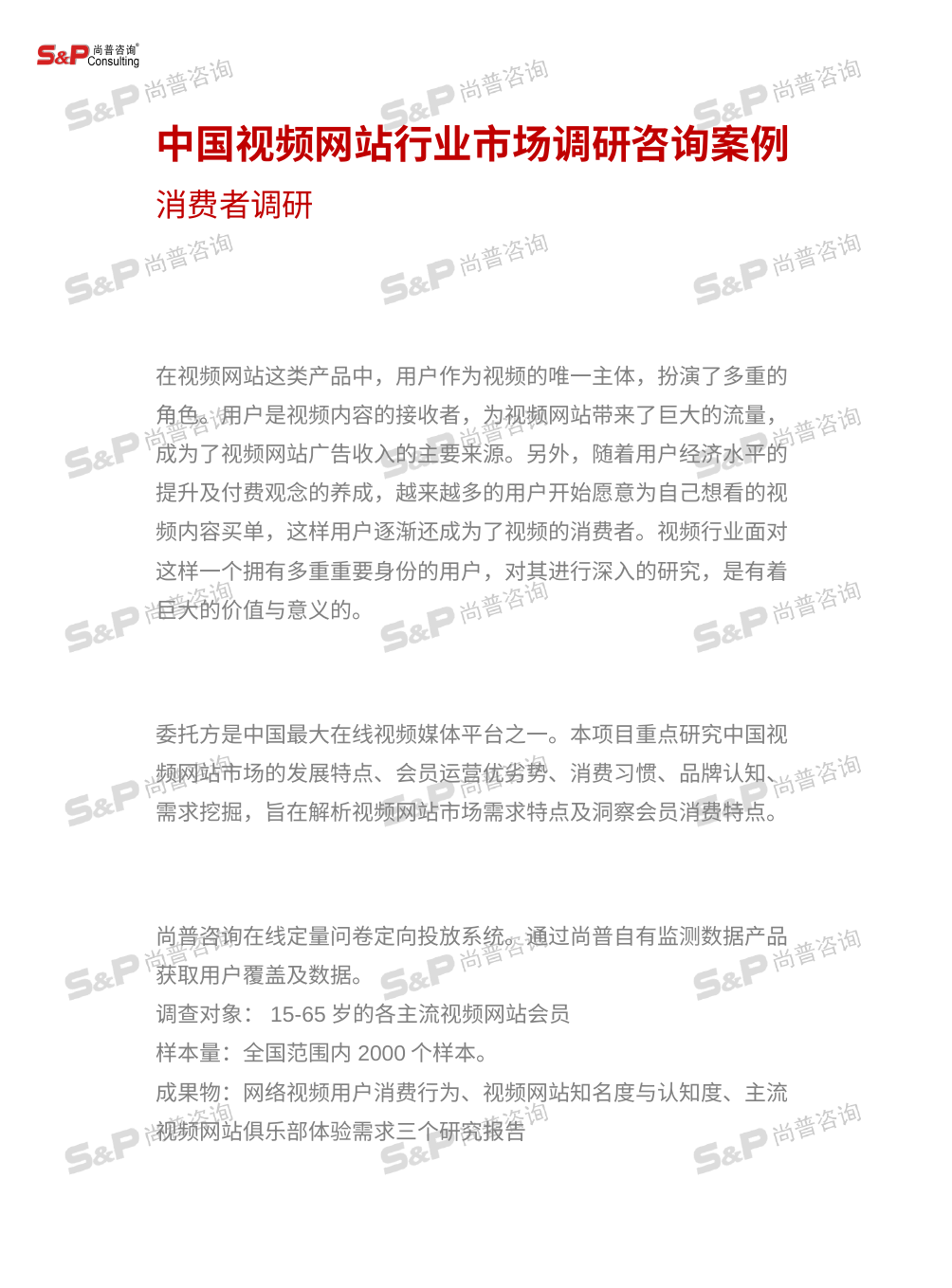

中国视频网站行业市场调研咨询案例
消费者调研

在视频网站这类产品中，用户作为视频的唯一主体，扮演了多重的角色。用户是视频内容的接收者，为视频网站带来了巨大的流量，成为了视频网站广告收入的主要来源。另外，随着用户经济水平的提升及付费观念的养成，越来越多的用户开始愿意为自己想看的视频内容买单，这样用户逐渐还成为了视频的消费者。视频行业面对这样一个拥有多重重要身份的用户，对其进行深入的研究，是有着巨大的价值与意义的。

委托方是中国最大在线视频媒体平台之一。本项目重点研究中国视频网站市场的发展特点、会员运营优劣势、消费习惯、品牌认知、需求挖掘，旨在解析视频网站市场需求特点及洞察会员消费特点。

尚普咨询在线定量问卷定向投放系统。通过尚普自有监测数据产品获取用户覆盖及数据。
调查对象：15-65岁的各主流视频网站会员
样本量：全国范围内2000个样本。
成果物：网络视频用户消费行为、视频网站知名度与认知度、主流视频网站俱乐部体验需求三个研究报告